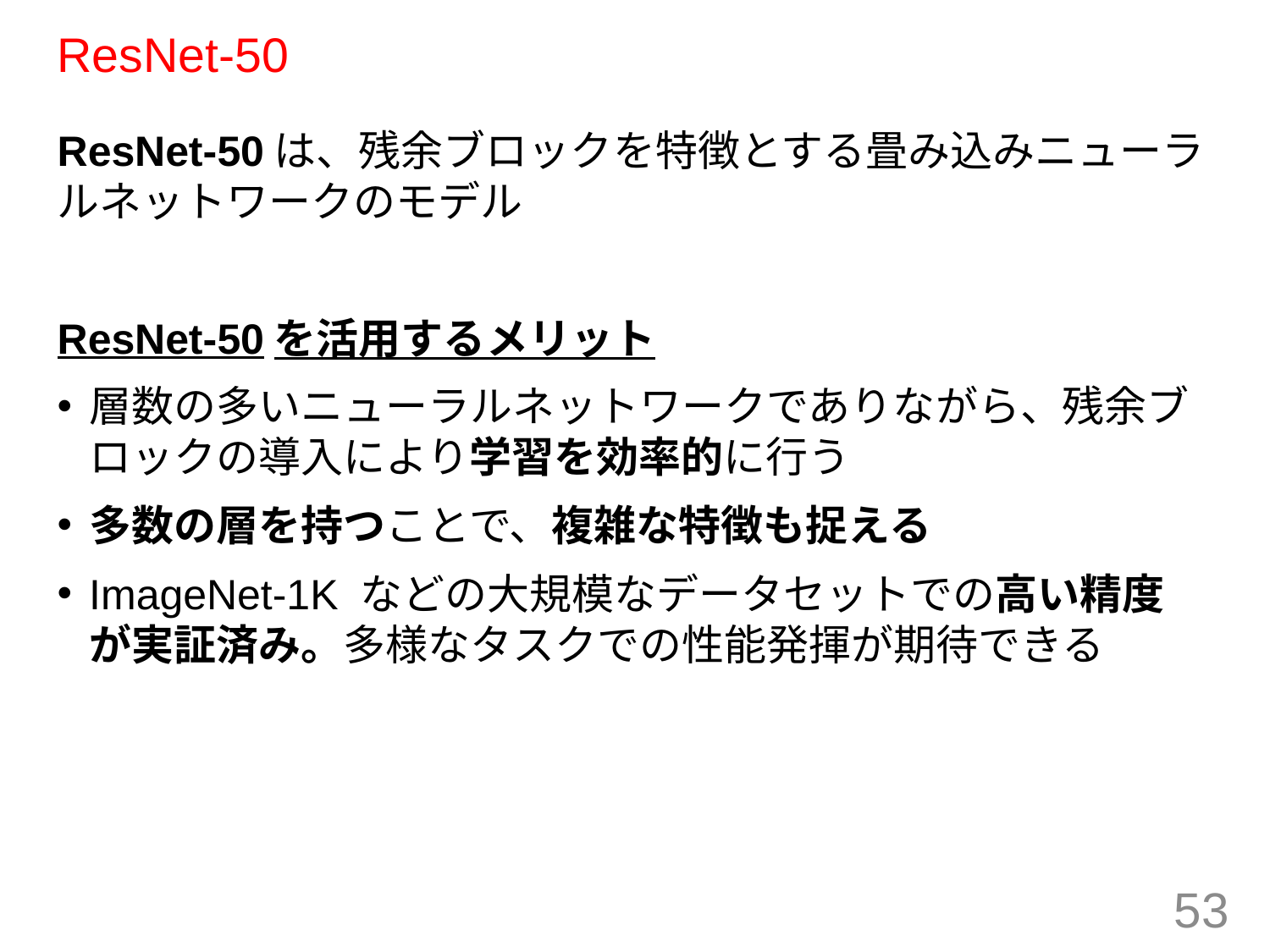

# ResNet-50
ResNet-50は、残余ブロックを特徴とする畳み込みニューラルネットワークのモデル

ResNet-50を活用するメリット
層数の多いニューラルネットワークでありながら、残余ブロックの導入により学習を効率的に行う
多数の層を持つことで、複雑な特徴も捉える
ImageNet-1K などの大規模なデータセットでの高い精度が実証済み。多様なタスクでの性能発揮が期待できる
53